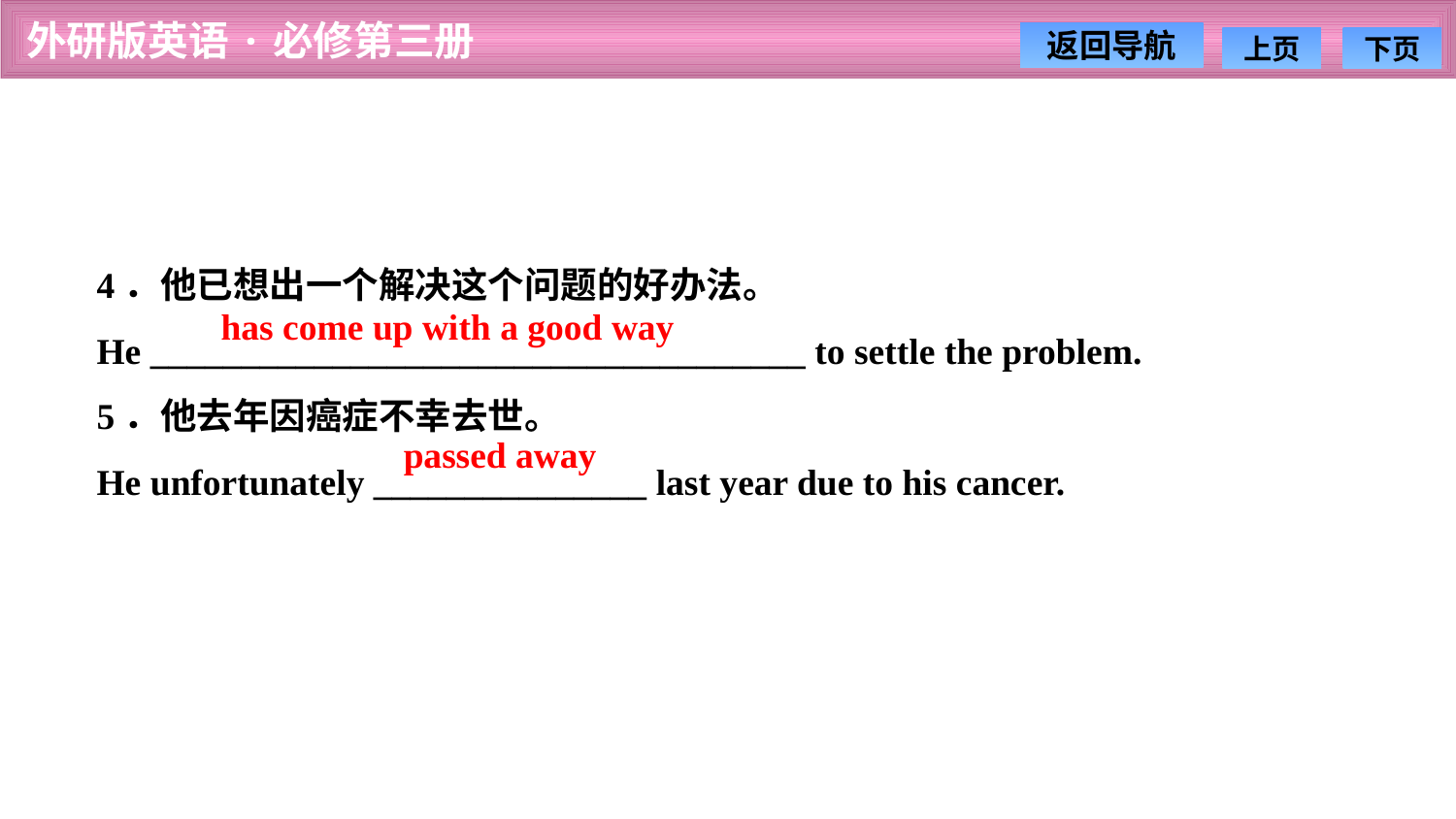

4．他已想出一个解决这个问题的好办法。
He ____________________________________ to settle the problem.
5．他去年因癌症不幸去世。
He unfortunately _______________ last year due to his cancer.
has come up with a good way
passed away